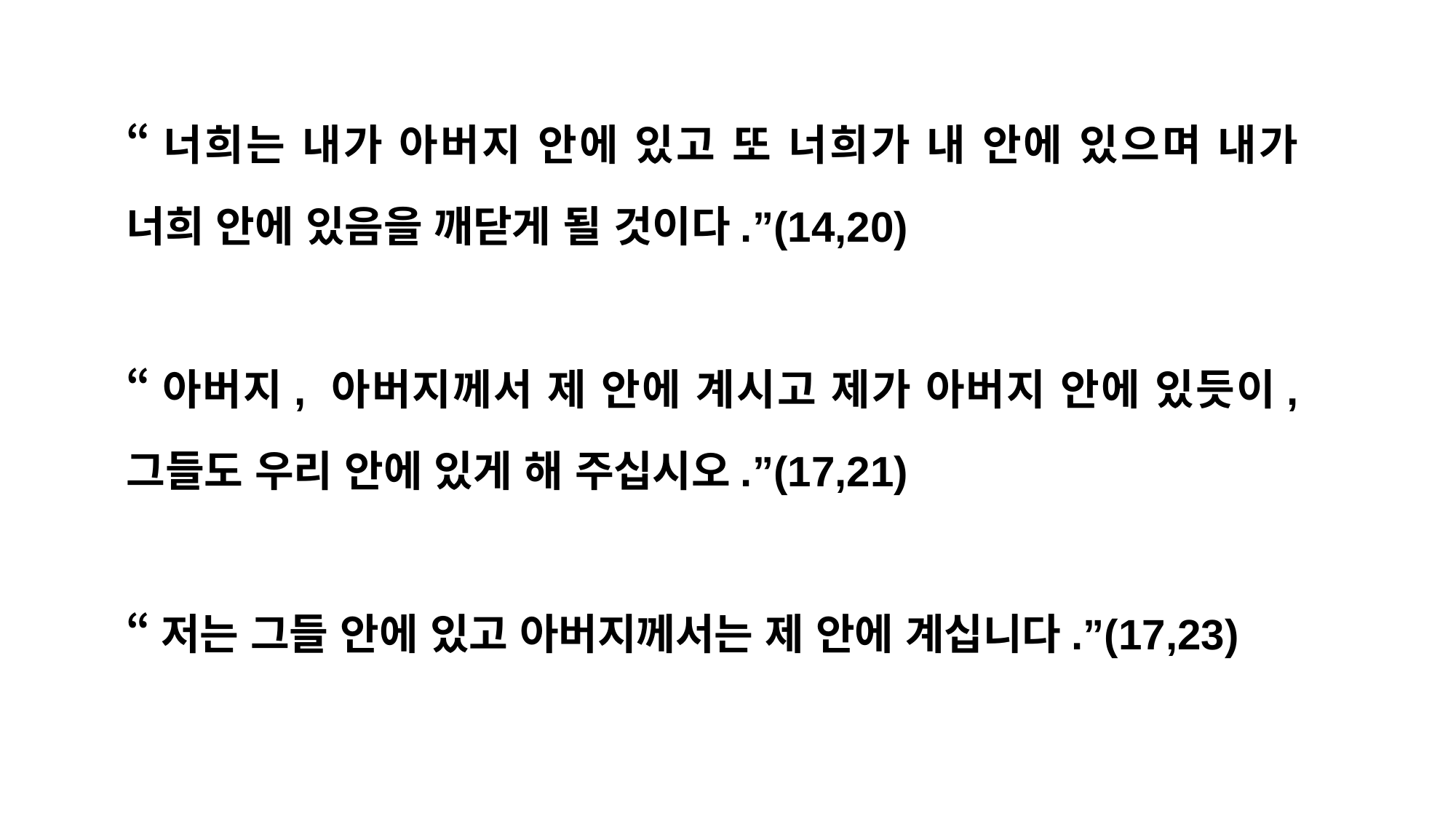

“너희는 내가 아버지 안에 있고 또 너희가 내 안에 있으며 내가 너희 안에 있음을 깨닫게 될 것이다.”(14,20)

“아버지, 아버지께서 제 안에 계시고 제가 아버지 안에 있듯이, 그들도 우리 안에 있게 해 주십시오.”(17,21)

“저는 그들 안에 있고 아버지께서는 제 안에 계십니다.”(17,23)